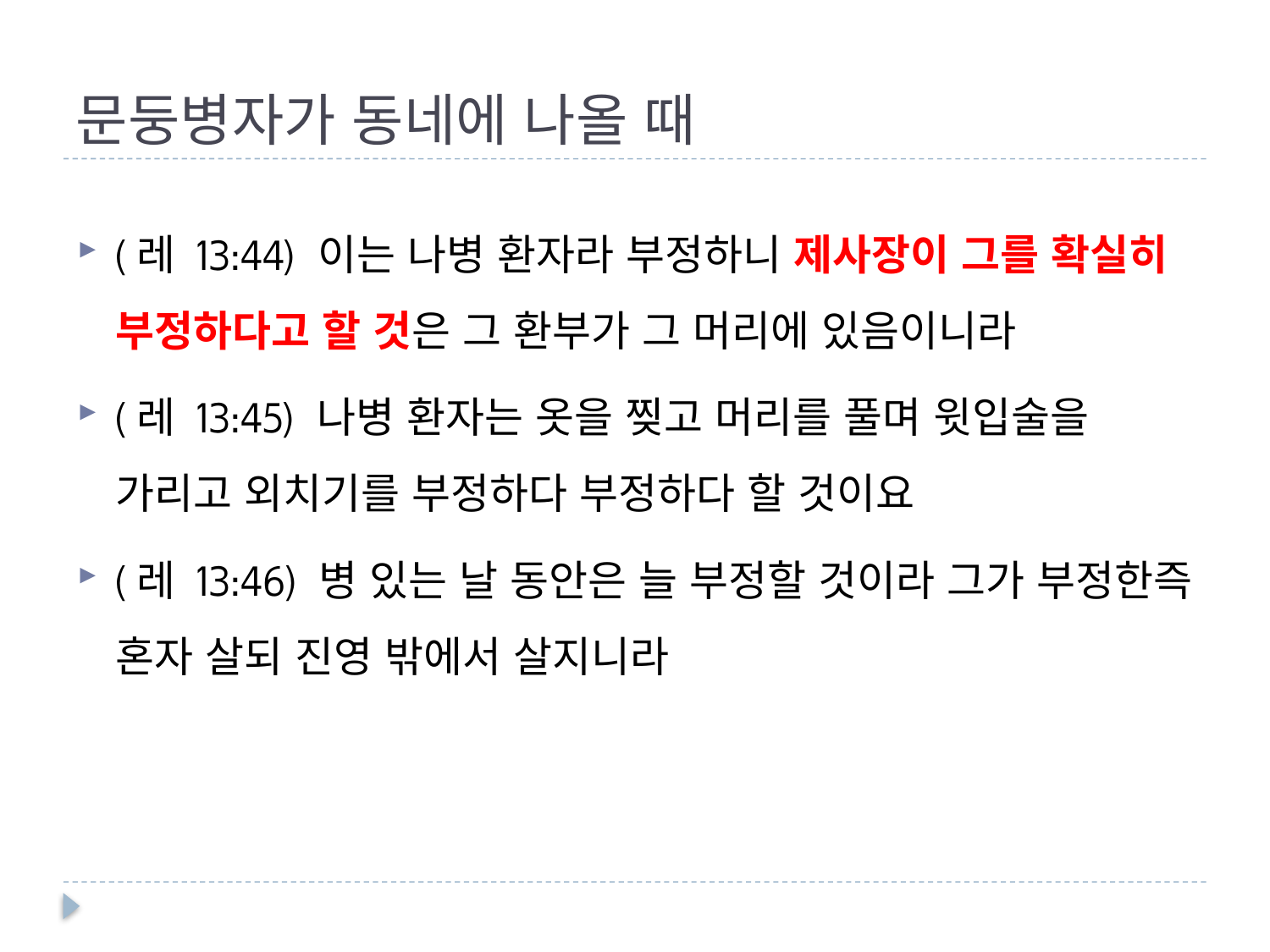

# 문둥병자가 동네에 나올 때
(레 13:44) 이는 나병 환자라 부정하니 제사장이 그를 확실히 부정하다고 할 것은 그 환부가 그 머리에 있음이니라
(레 13:45) 나병 환자는 옷을 찢고 머리를 풀며 윗입술을 가리고 외치기를 부정하다 부정하다 할 것이요
(레 13:46) 병 있는 날 동안은 늘 부정할 것이라 그가 부정한즉 혼자 살되 진영 밖에서 살지니라